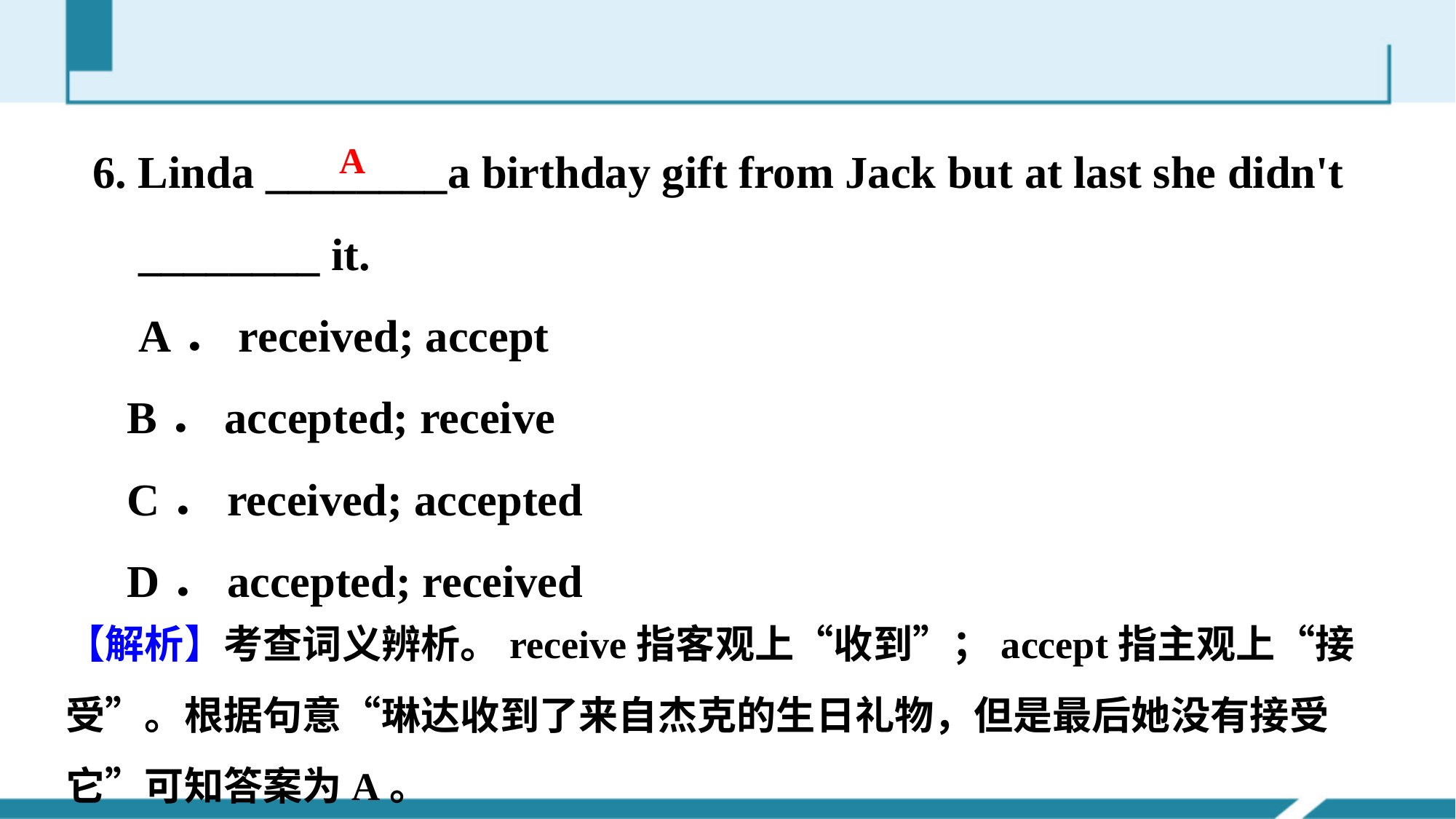

6. Linda ________a birthday gift from Jack but at last she didn't
    ________ it.
    A．received; accept
   B．accepted; receive
   C．received; accepted
   D．accepted; received
A
【解析】考查词义辨析。receive指客观上“收到”；accept指主观上“接受”。根据句意“琳达收到了来自杰克的生日礼物，但是最后她没有接受它”可知答案为A。